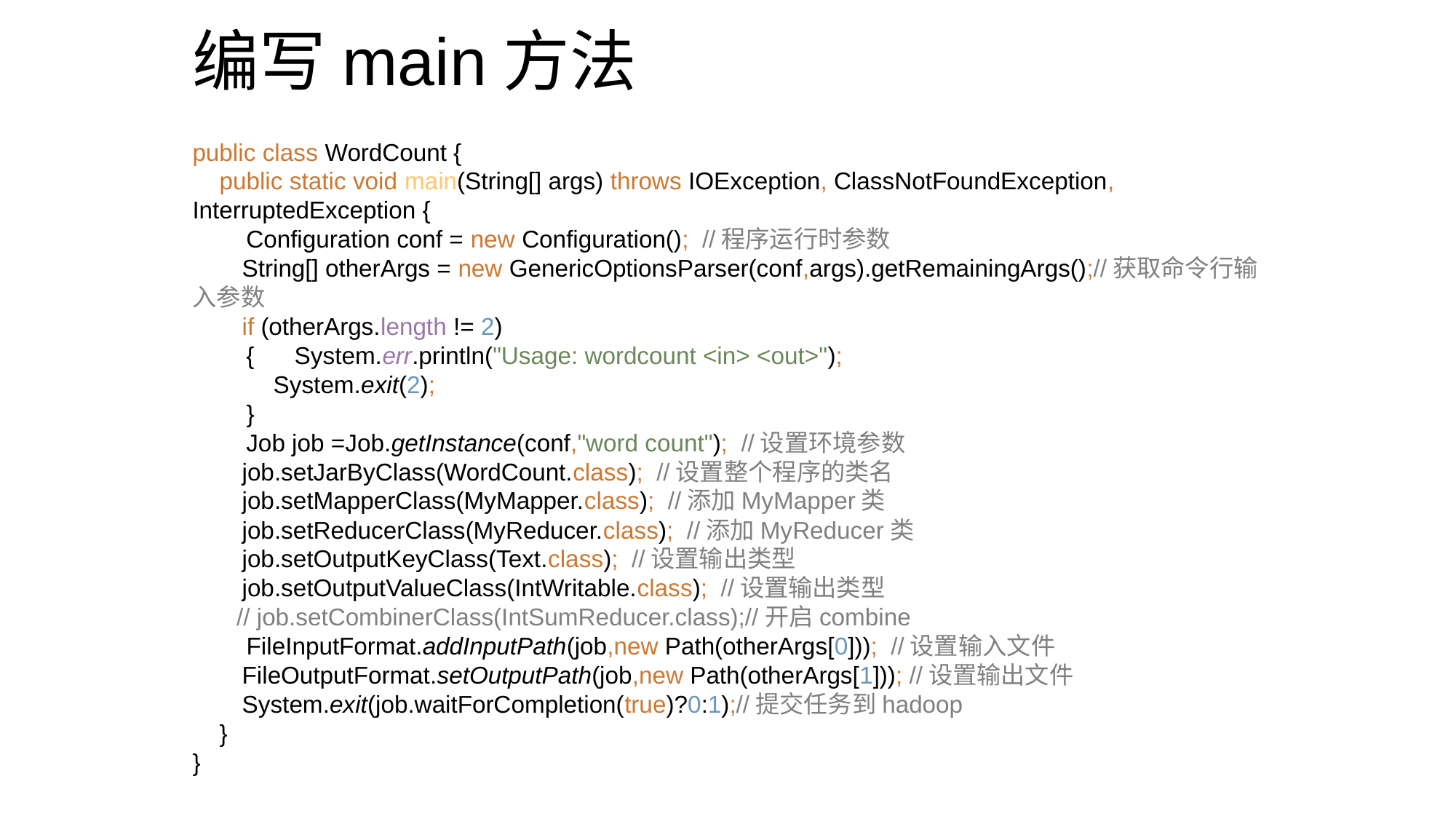

编写main方法
public class WordCount {
    public static void main(String[] args) throws IOException, ClassNotFoundException, InterruptedException {
        Configuration conf = new Configuration();  //程序运行时参数
        String[] otherArgs = new GenericOptionsParser(conf,args).getRemainingArgs();//获取命令行输入参数
        if (otherArgs.length != 2)
        {      System.err.println("Usage: wordcount <in> <out>");
            System.exit(2);
        }
        Job job =Job.getInstance(conf,"word count");  //设置环境参数
        job.setJarByClass(WordCount.class);  //设置整个程序的类名
        job.setMapperClass(MyMapper.class);  //添加MyMapper类
        job.setReducerClass(MyReducer.class);  //添加MyReducer类
        job.setOutputKeyClass(Text.class);  //设置输出类型
        job.setOutputValueClass(IntWritable.class);  //设置输出类型
       // job.setCombinerClass(IntSumReducer.class);//开启combine
        FileInputFormat.addInputPath(job,new Path(otherArgs[0]));  //设置输入文件
        FileOutputFormat.setOutputPath(job,new Path(otherArgs[1])); //设置输出文件
        System.exit(job.waitForCompletion(true)?0:1);//提交任务到hadoop
    }
}